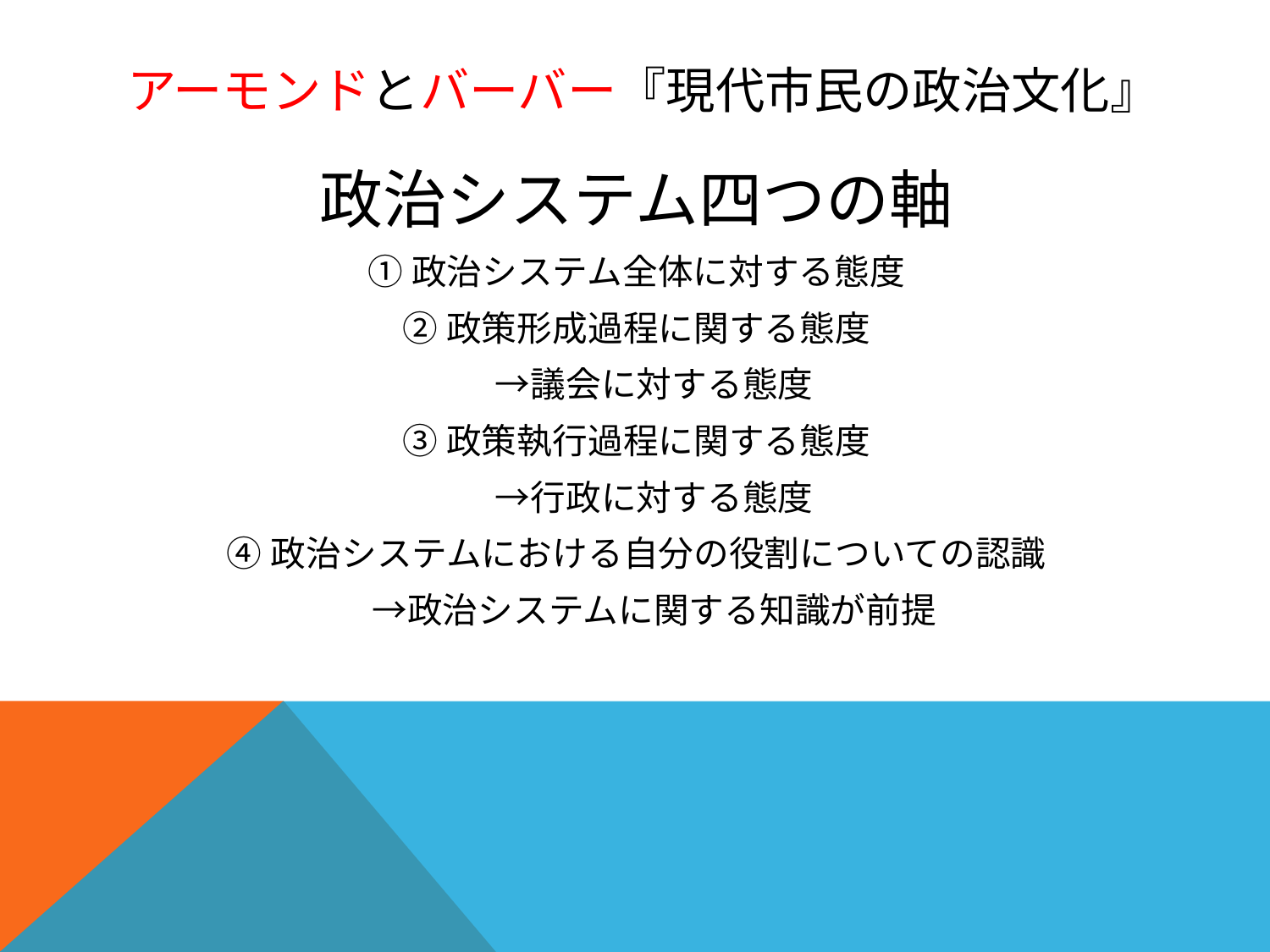

# アーモンドとバーバー『現代市民の政治文化』
政治システム四つの軸
①政治システム全体に対する態度
②政策形成過程に関する態度
　→議会に対する態度
③政策執行過程に関する態度
　→行政に対する態度
④政治システムにおける自分の役割についての認識
　→政治システムに関する知識が前提